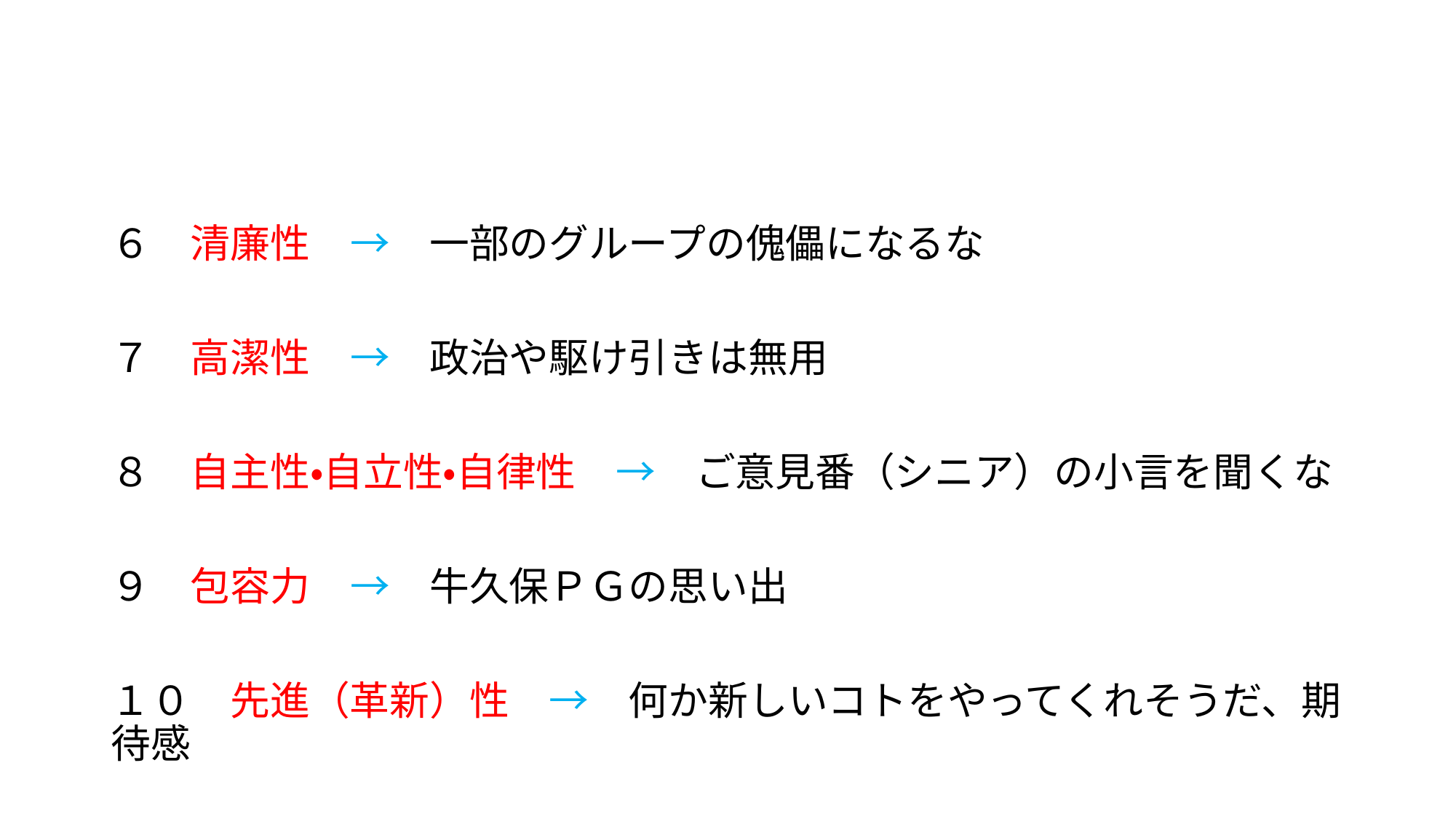

６　清廉性　→　一部のグループの傀儡になるな

７　高潔性　→　政治や駆け引きは無用

８　自主性・自立性・自律性　→　ご意見番（シニア）の小言を聞くな

９　包容力　→　牛久保ＰＧの思い出

１０　先進（革新）性　→　何か新しいコトをやってくれそうだ、期待感